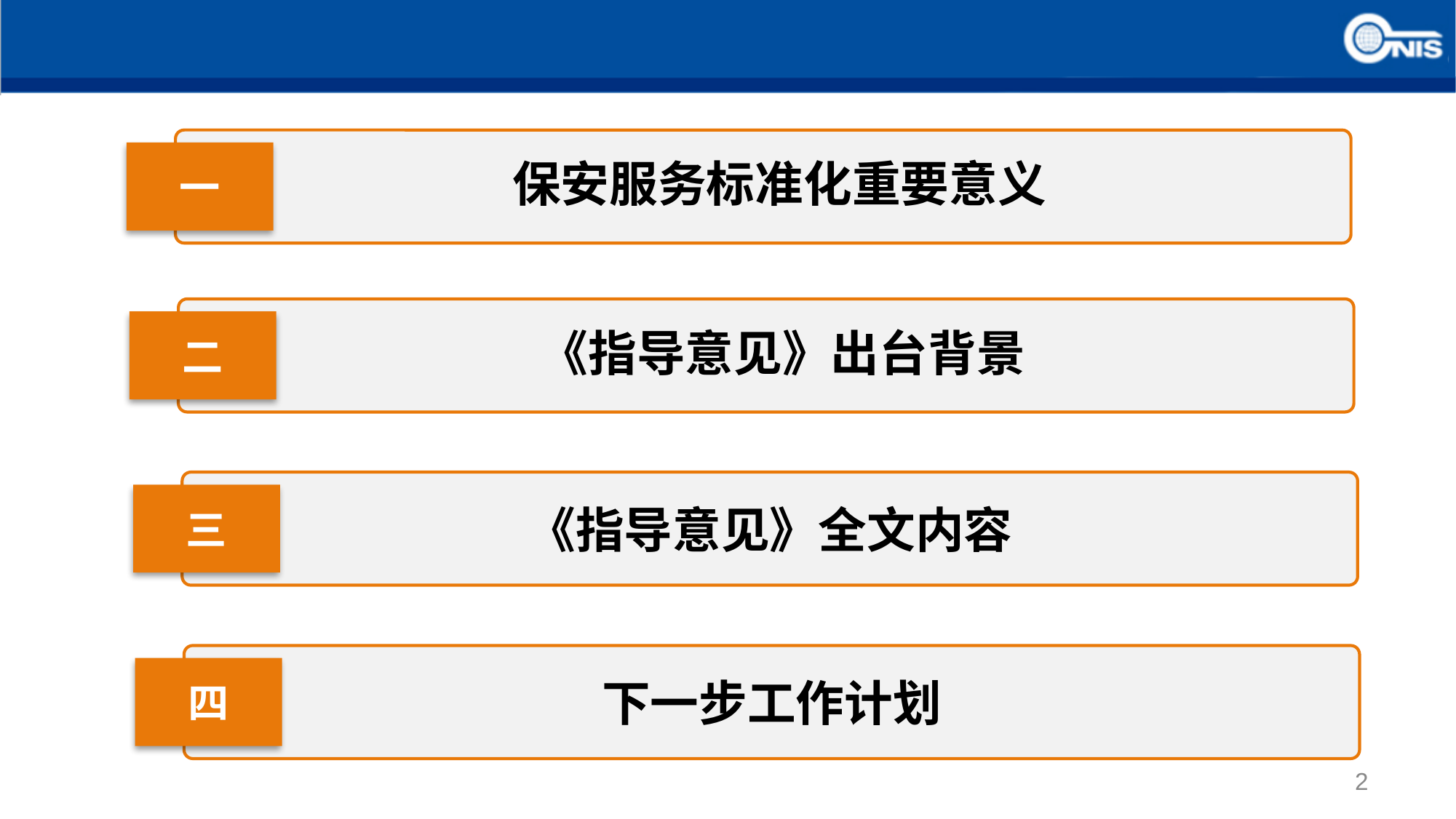

一
保安服务标准化重要意义

二
《指导意见》出台背景
《指导意见》全文内容
三
下一步工作计划
四
2